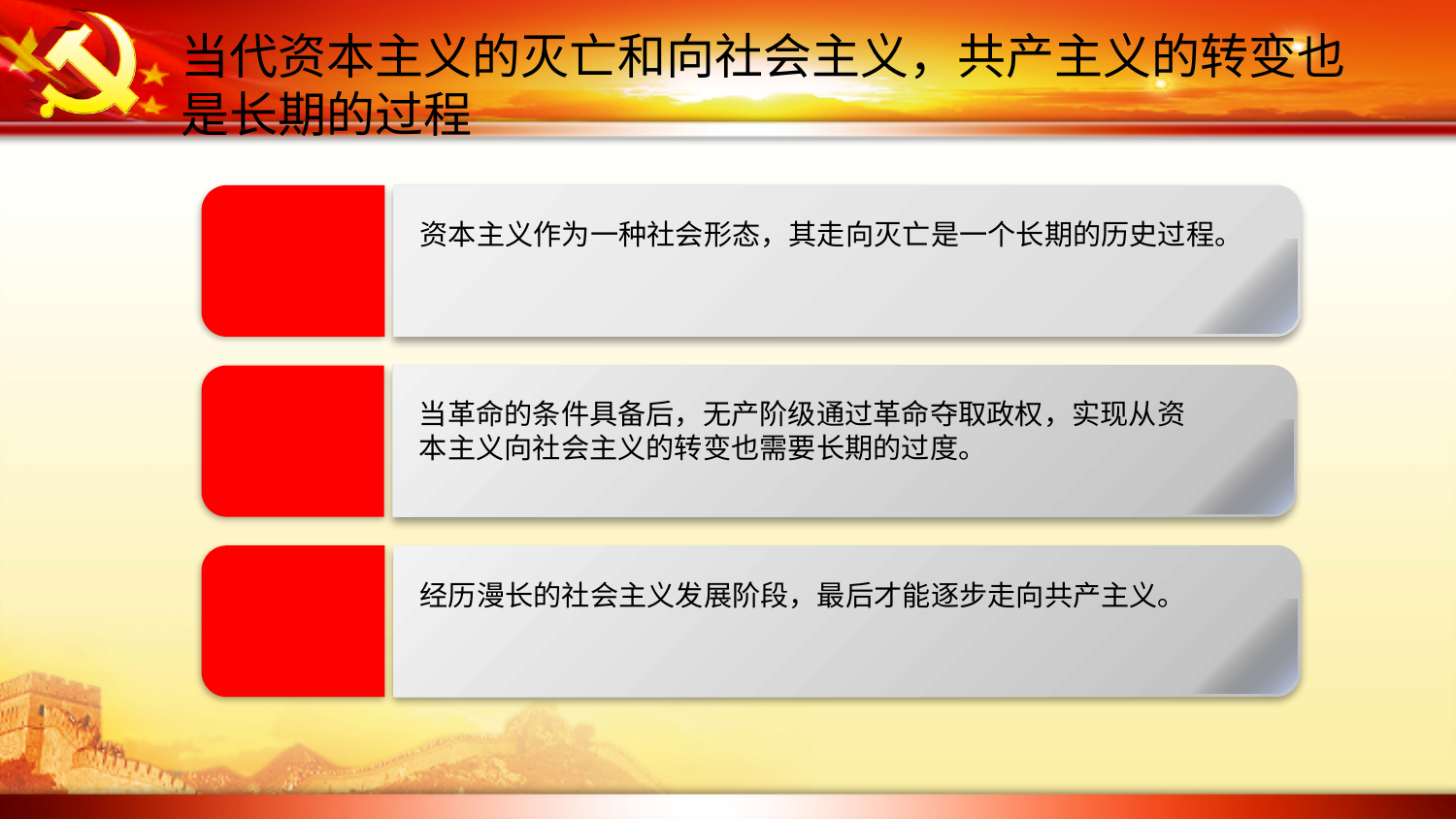

当代资本主义的灭亡和向社会主义，共产主义的转变也是长期的过程

资本主义作为一种社会形态，其走向灭亡是一个长期的历史过程。

当革命的条件具备后，无产阶级通过革命夺取政权，实现从资本主义向社会主义的转变也需要长期的过度。

经历漫长的社会主义发展阶段，最后才能逐步走向共产主义。